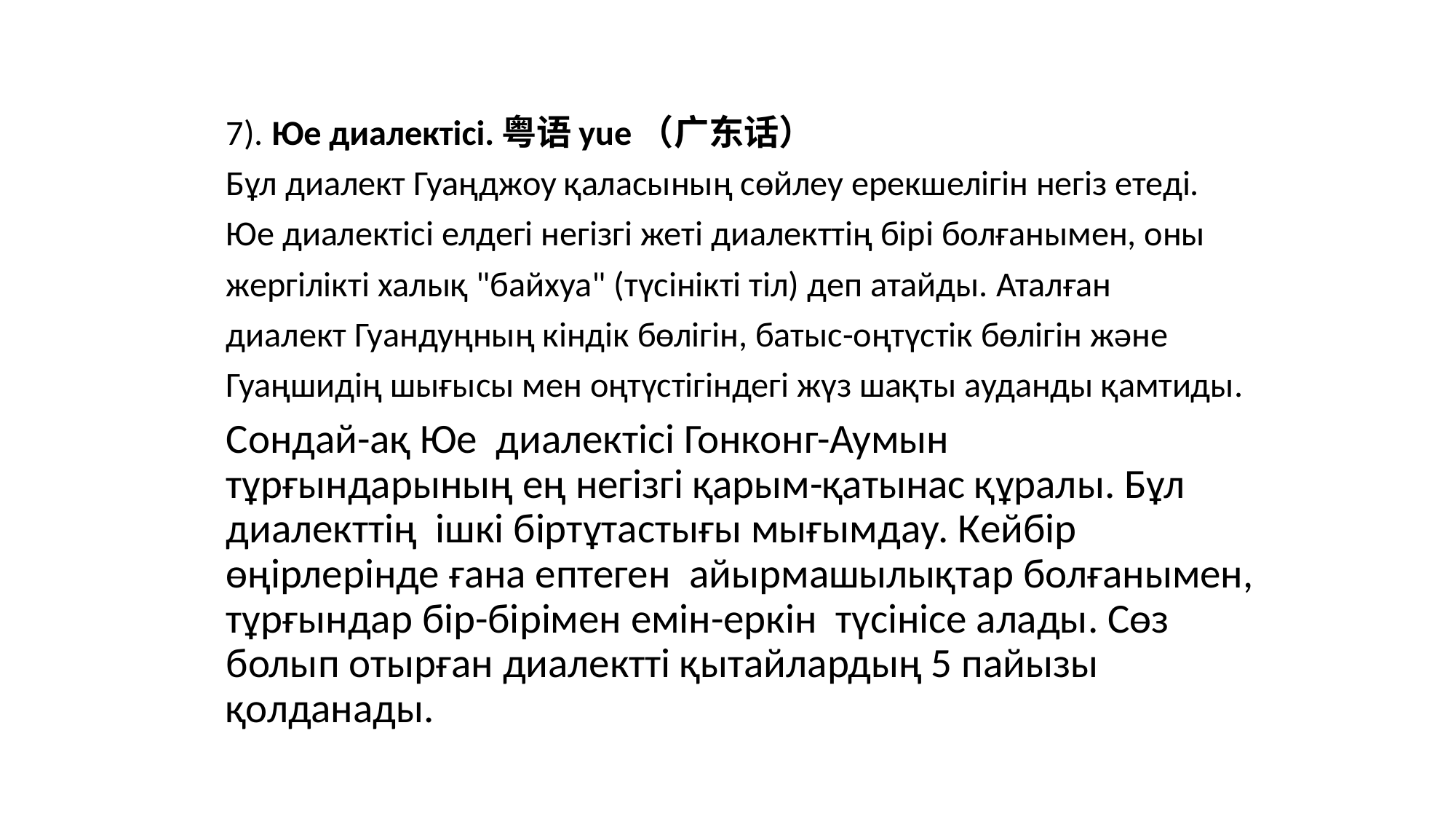

7). Юе диалектісі.粤语yue（广东话）
Бұл диалект Гуаңджоу қаласының сөйлеу ерекшелігін негіз етеді.
Юе диалектісі елдегі негізгі жеті диалекттің бірі болғанымен, оны
жергілікті халық "байхуа" (түсінікті тіл) деп атайды. Аталған
диалект Гуандуңның кіндік бөлігін, батыс-оңтүстік бөлігін және
Гуаңшидің шығысы мен оңтүстігіндегі жүз шақты ауданды қамтиды.
Сондай-ақ Юе  диалектісі Гонконг-Аумын  тұрғындарының ең негізгі қарым-қатынас құралы. Бұл диалекттің  ішкі біртұтастығы мығымдау. Кейбір өңірлерінде ғана ептеген  айырмашылықтар болғанымен, тұрғындар бір-бірімен емін-еркін  түсінісе алады. Сөз болып отырған диалектті қытайлардың 5 пайызы қолданады.